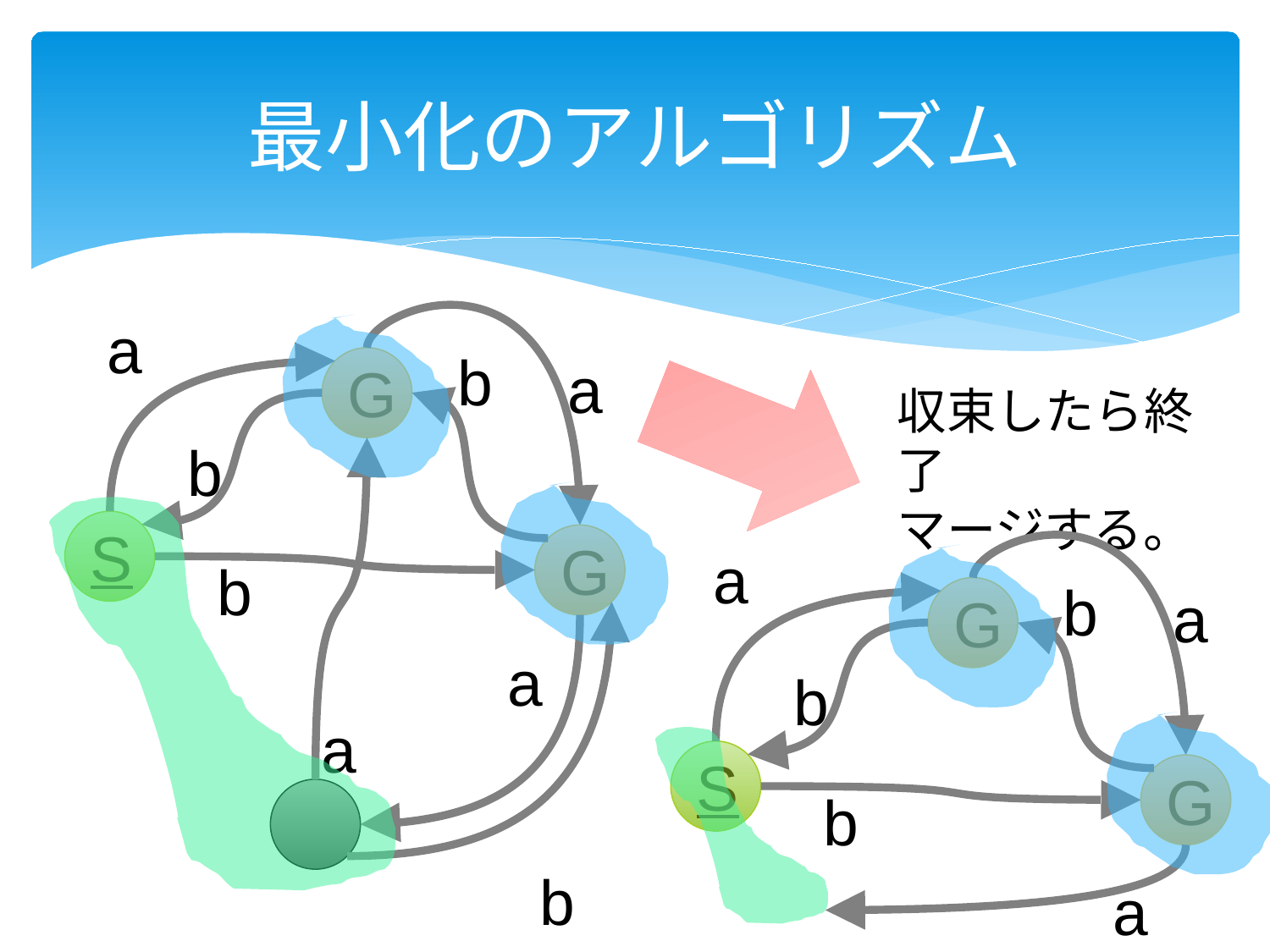

# 最小化のアルゴリズム
a

b
a
G

収束したら終了
マージする。
b

S
G
a

b
b
a
G
a
b
a

S
G
b

b
a